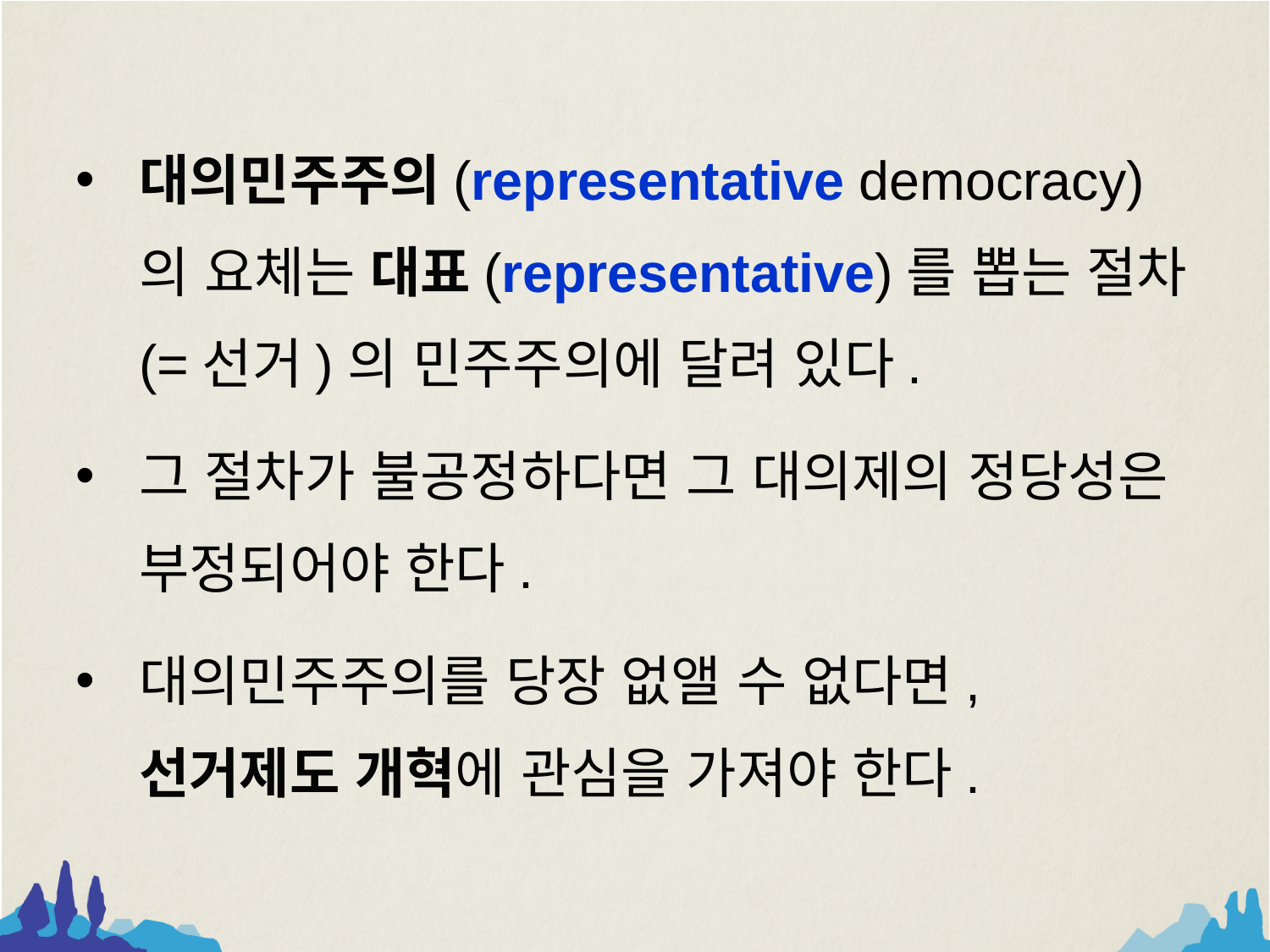

대의민주주의(representative democracy)의 요체는 대표(representative)를 뽑는 절차(=선거)의 민주주의에 달려 있다.
그 절차가 불공정하다면 그 대의제의 정당성은 부정되어야 한다.
대의민주주의를 당장 없앨 수 없다면, 선거제도 개혁에 관심을 가져야 한다.